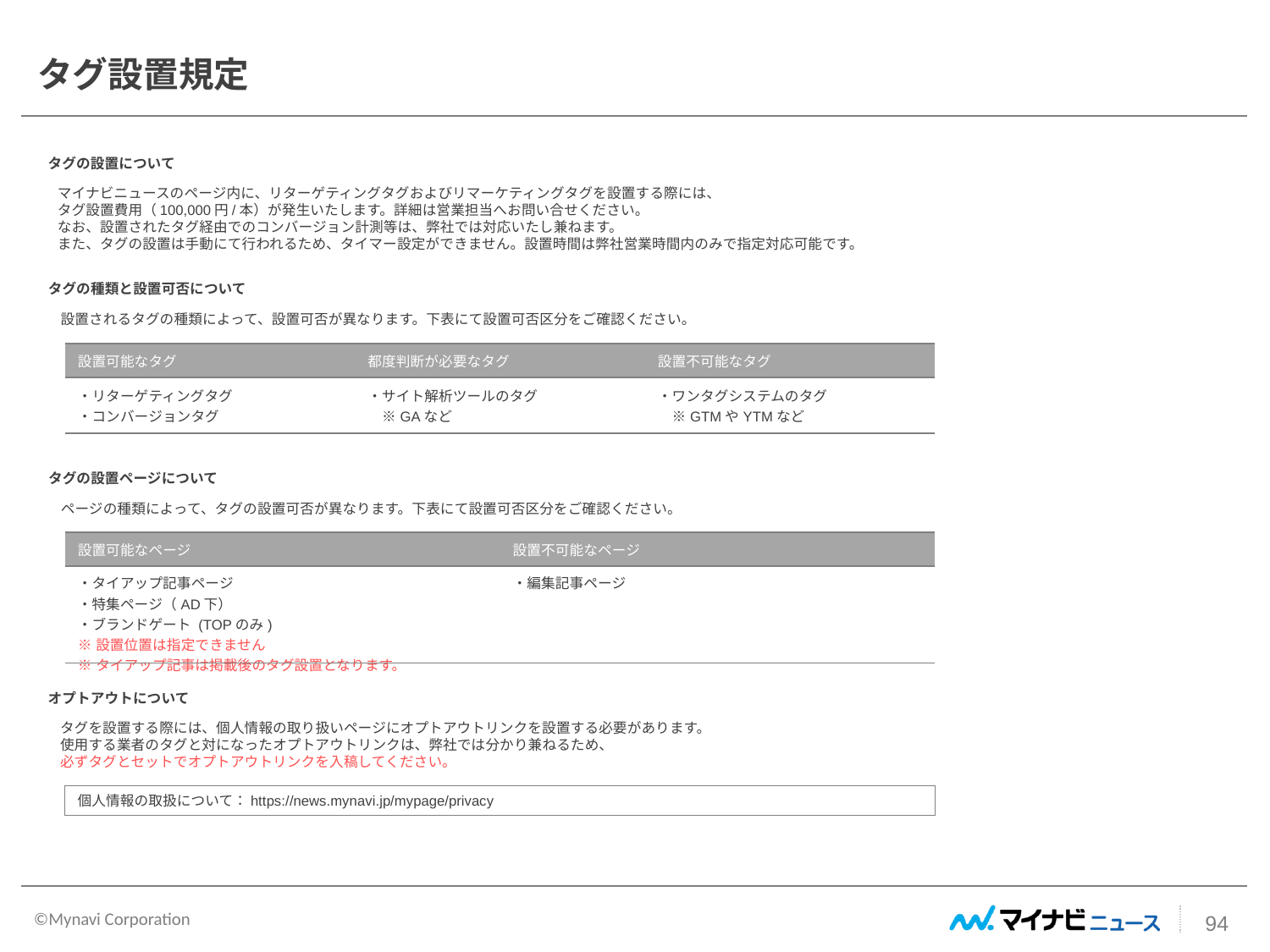

タグ設置規定
タグの設置について
マイナビニュースのページ内に、リターゲティングタグおよびリマーケティングタグを設置する際には、
タグ設置費用（100,000円/本）が発生いたします。詳細は営業担当へお問い合せください。
なお、設置されたタグ経由でのコンバージョン計測等は、弊社では対応いたし兼ねます。
また、タグの設置は手動にて行われるため、タイマー設定ができません。設置時間は弊社営業時間内のみで指定対応可能です。
タグの種類と設置可否について
設置されるタグの種類によって、設置可否が異なります。下表にて設置可否区分をご確認ください。
| 設置可能なタグ | 都度判断が必要なタグ | 設置不可能なタグ |
| --- | --- | --- |
| ・リターゲティングタグ ・コンバージョンタグ | ・サイト解析ツールのタグ 　※GAなど | ・ワンタグシステムのタグ 　※GTMやYTMなど |
タグの設置ページについて
ページの種類によって、タグの設置可否が異なります。下表にて設置可否区分をご確認ください。
| 設置可能なページ | 設置不可能なページ |
| --- | --- |
| ・タイアップ記事ページ ・特集ページ（AD下） ・ブランドゲート (TOPのみ) ※設置位置は指定できません ※タイアップ記事は掲載後のタグ設置となります。 | ・編集記事ページ |
オプトアウトについて
タグを設置する際には、個人情報の取り扱いページにオプトアウトリンクを設置する必要があります。
使用する業者のタグと対になったオプトアウトリンクは、弊社では分かり兼ねるため、
必ずタグとセットでオプトアウトリンクを入稿してください。
個人情報の取扱について：https://news.mynavi.jp/mypage/privacy
94